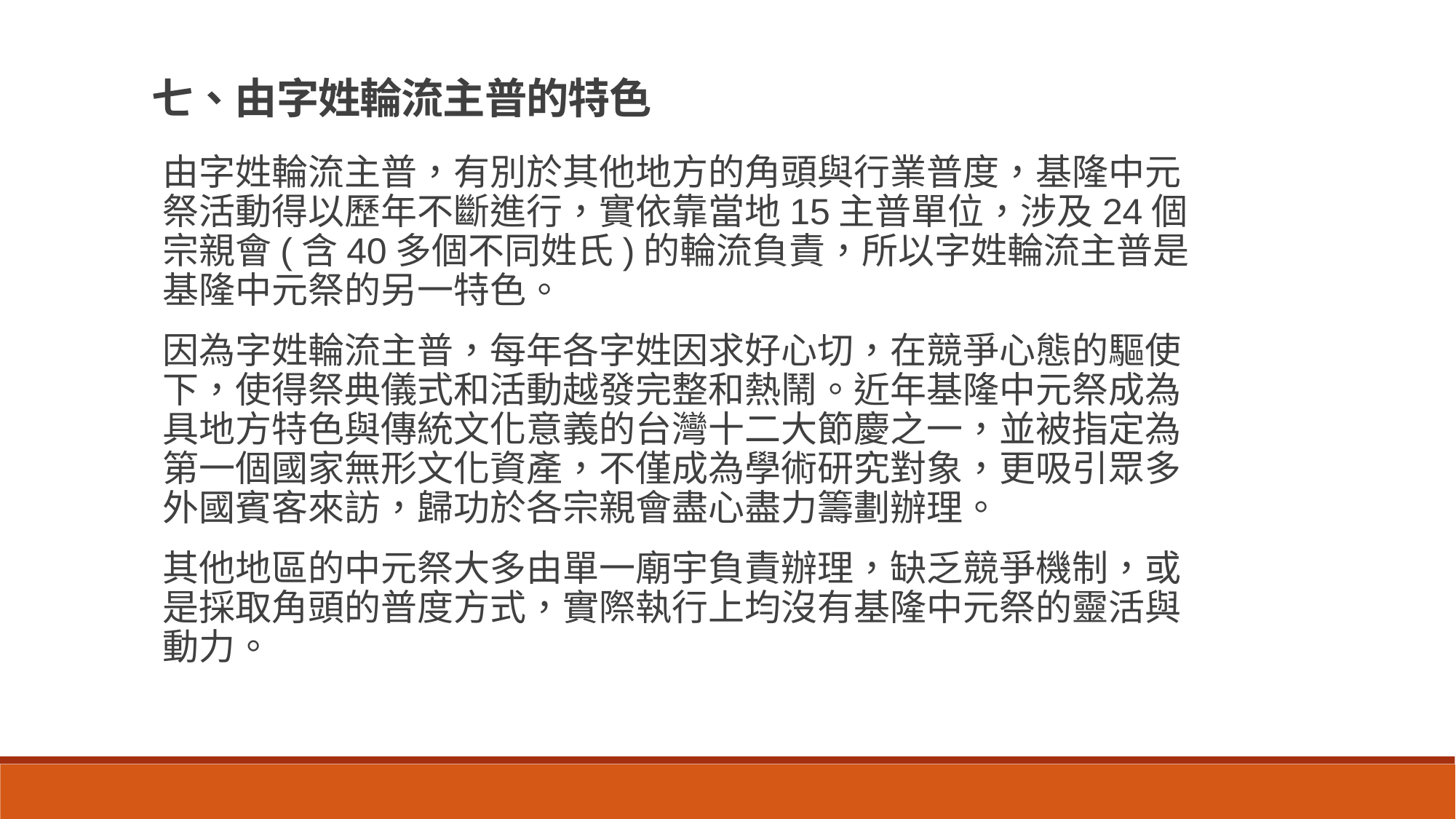

七、由字姓輪流主普的特色
由字姓輪流主普，有別於其他地方的角頭與行業普度，基隆中元祭活動得以歷年不斷進行，實依靠當地15主普單位，涉及24個宗親會(含40多個不同姓氏)的輪流負責，所以字姓輪流主普是基隆中元祭的另一特色。
因為字姓輪流主普，每年各字姓因求好心切，在競爭心態的驅使下，使得祭典儀式和活動越發完整和熱鬧。近年基隆中元祭成為具地方特色與傳統文化意義的台灣十二大節慶之一，並被指定為第一個國家無形文化資產，不僅成為學術研究對象，更吸引眾多外國賓客來訪，歸功於各宗親會盡心盡力籌劃辦理。
其他地區的中元祭大多由單一廟宇負責辦理，缺乏競爭機制，或是採取角頭的普度方式，實際執行上均沒有基隆中元祭的靈活與動力。